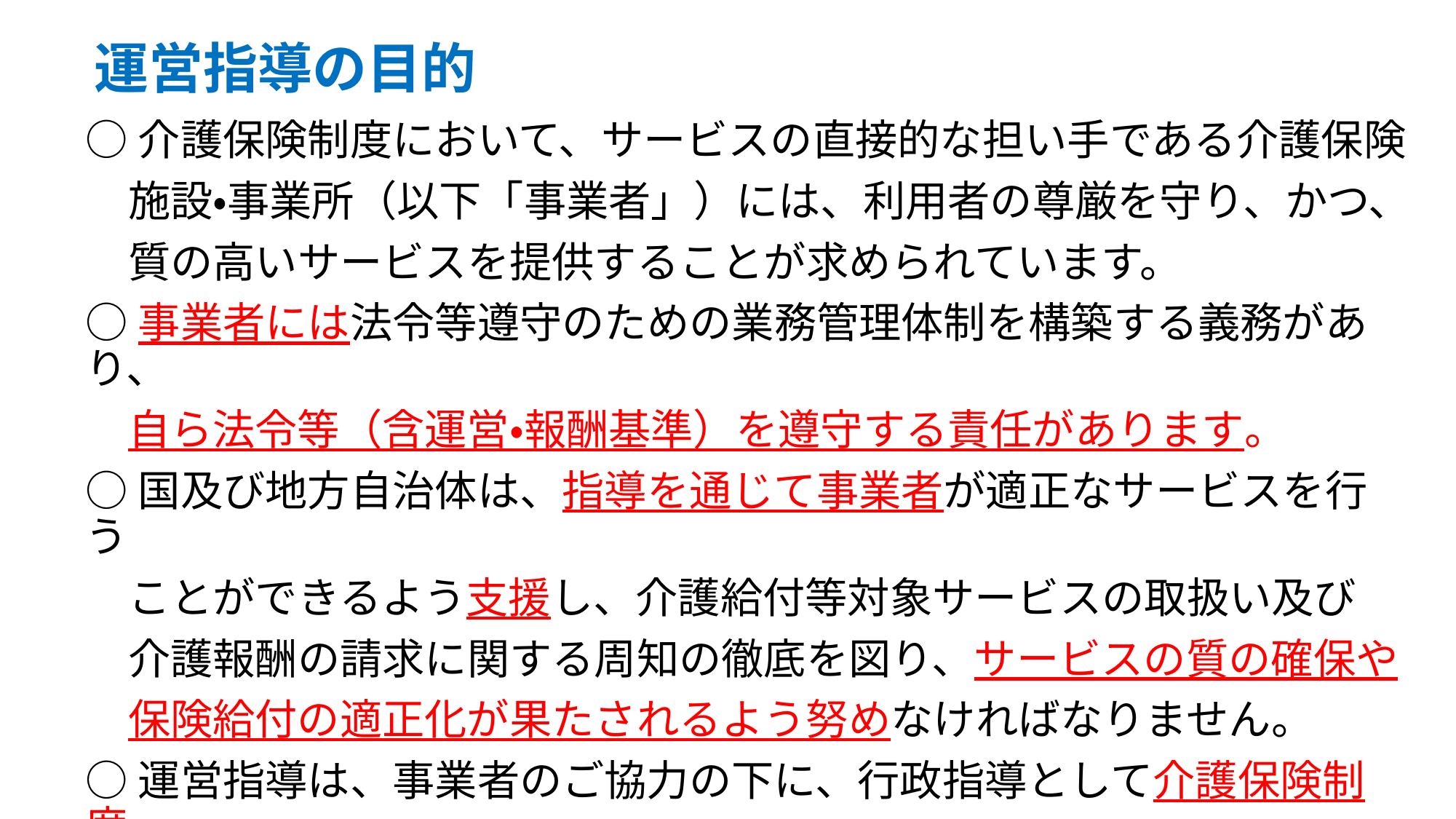

# 運営指導の目的
○介護保険制度において、サービスの直接的な担い手である介護保険
　施設・事業所（以下「事業者」）には、利用者の尊厳を守り、かつ、
　質の高いサービスを提供することが求められています。
○事業者には法令等遵守のための業務管理体制を構築する義務があり、
　自ら法令等（含運営・報酬基準）を遵守する責任があります。
○国及び地方自治体は、指導を通じて事業者が適正なサービスを行う
　ことができるよう支援し、介護給付等対象サービスの取扱い及び
　介護報酬の請求に関する周知の徹底を図り、サービスの質の確保や
　保険給付の適正化が果たされるよう努めなければなりません。
○運営指導は、事業者のご協力の下に、行政指導として介護保険制度
　への正しい理解・気づきを促すことを目的としています。